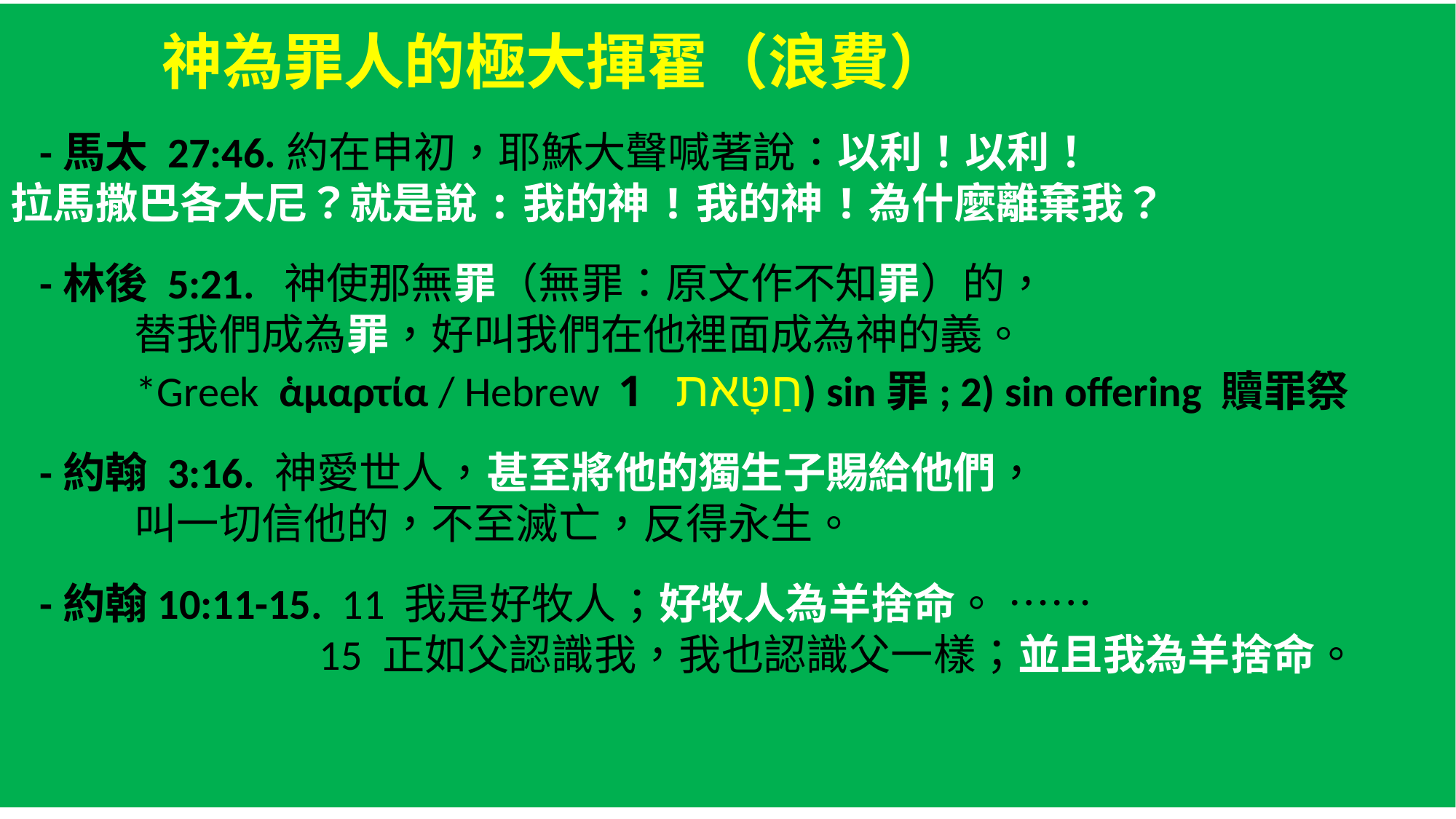

神為罪人的極大揮霍（浪費）

   -馬太 27:46.約在申初，耶穌大聲喊著說：以利！以利！
拉馬撒巴各大尼？就是說:我的神!我的神!為什麼離棄我？

   -林後 5:21.  神使那無罪（無罪：原文作不知罪）的，
            替我們成為罪，好叫我們在他裡面成為神的義。
             *Greek  ἁμαρτία / Hebrew  חַטָּאת   1) sin罪; 2) sin offering 贖罪祭

   -約翰 3:16. 神愛世人，甚至將他的獨生子賜給他們，
            叫一切信他的，不至滅亡，反得永生。

   -約翰10:11-15.  11 我是好牧人；好牧人為羊捨命。 ……
                                15 正如父認識我，我也認識父一樣；並且我為羊捨命。